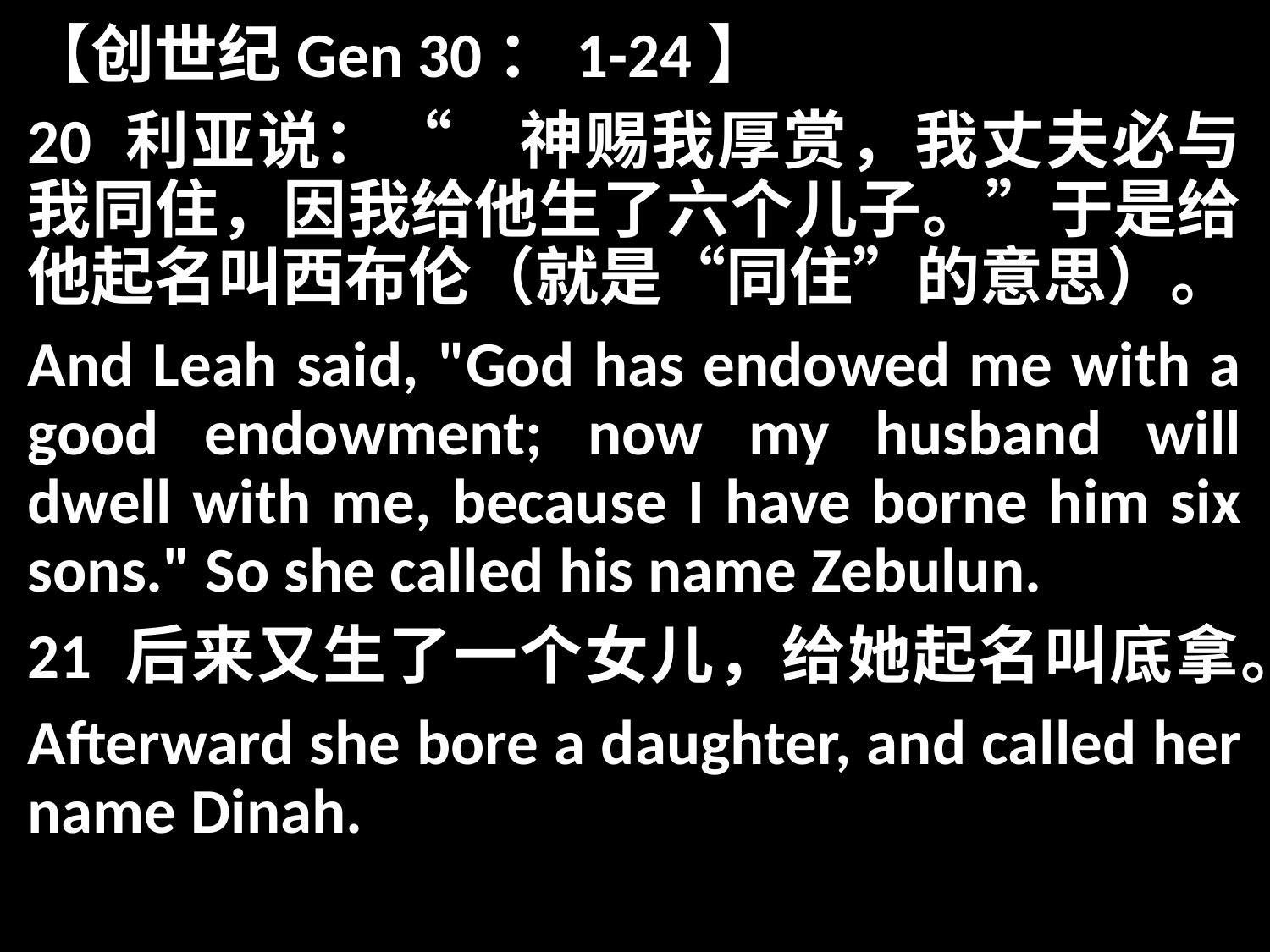

【创世纪Gen 30：1-24】
20 利亚说：“　神赐我厚赏，我丈夫必与我同住，因我给他生了六个儿子。”于是给他起名叫西布伦（就是“同住”的意思）。
And Leah said, "God has endowed me with a good endowment; now my husband will dwell with me, because I have borne him six sons." So she called his name Zebulun.
21 后来又生了一个女儿，给她起名叫底拿。
Afterward she bore a daughter, and called her name Dinah.